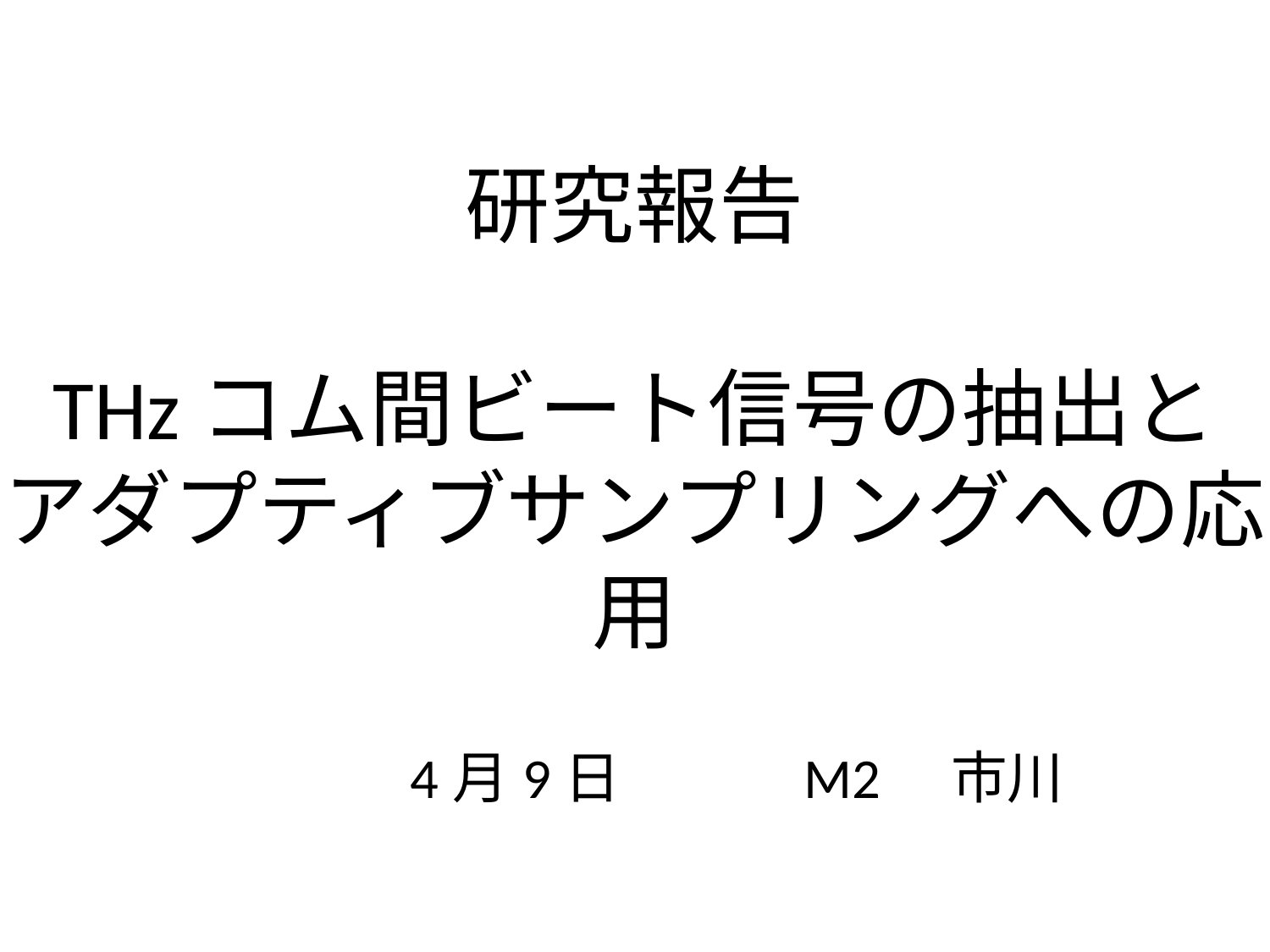

# 研究報告 THzコム間ビート信号の抽出と アダプティブサンプリングへの応用
4月9日　　　M2　市川